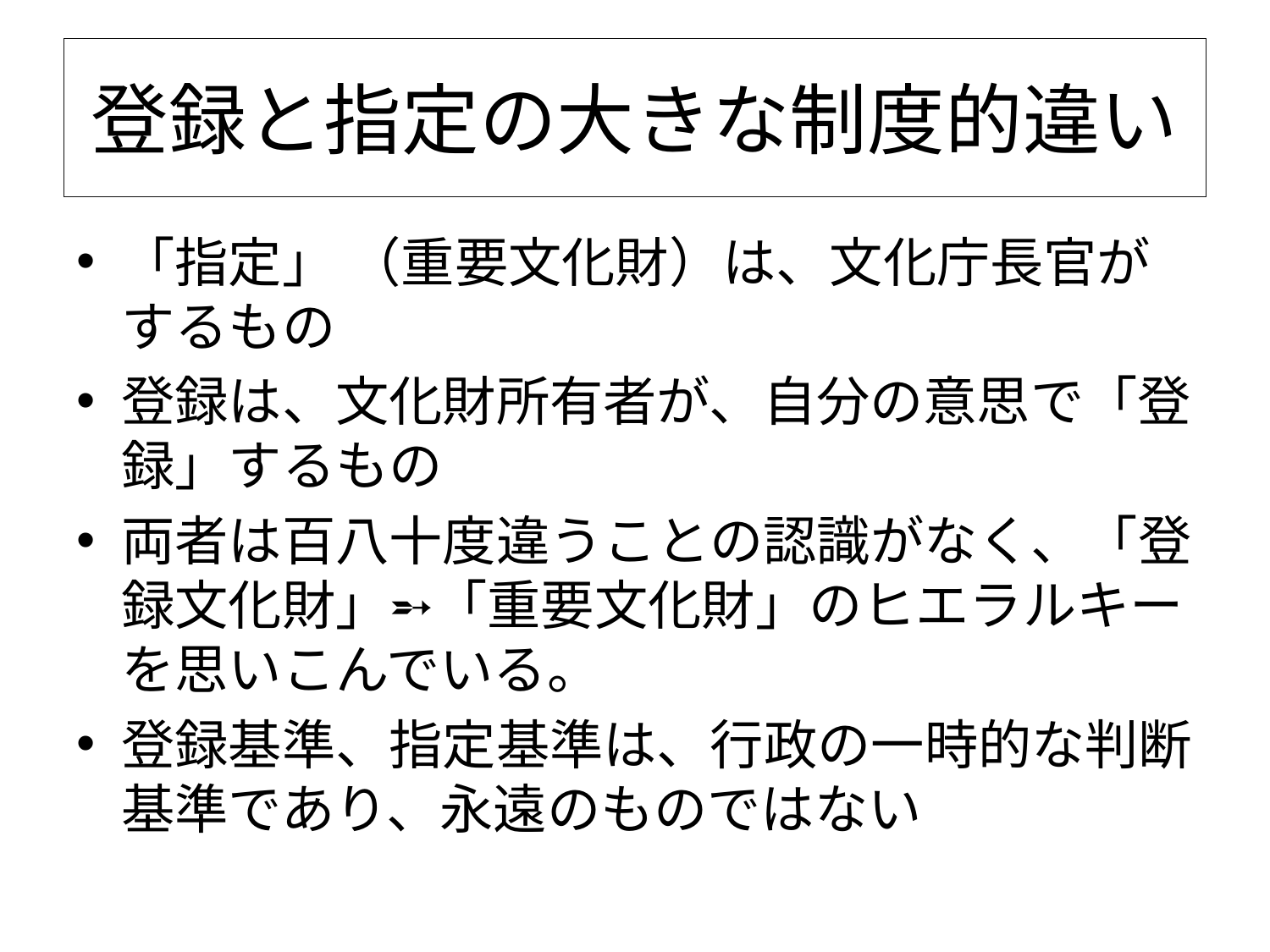

# 登録と指定の大きな制度的違い
「指定」 （重要文化財）は、文化庁長官がするもの
登録は、文化財所有者が、自分の意思で「登録」するもの
両者は百八十度違うことの認識がなく、「登録文化財」➵「重要文化財」のヒエラルキーを思いこんでいる。
登録基準、指定基準は、行政の一時的な判断基準であり、永遠のものではない